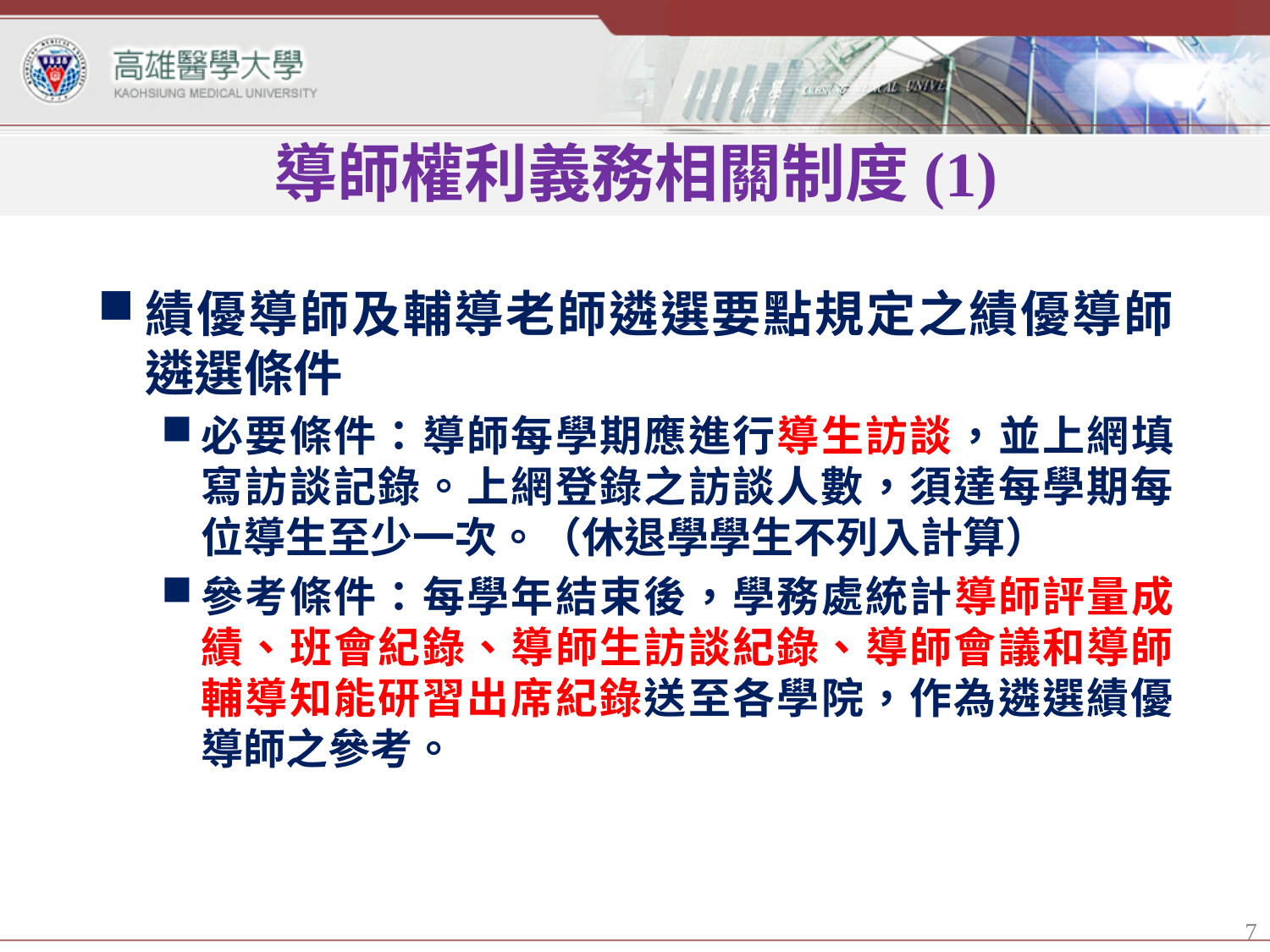

# 導師權利義務相關制度(1)
績優導師及輔導老師遴選要點規定之績優導師遴選條件
必要條件：導師每學期應進行導生訪談，並上網填寫訪談記錄。上網登錄之訪談人數，須達每學期每位導生至少一次。（休退學學生不列入計算）
參考條件：每學年結束後，學務處統計導師評量成績、班會紀錄、導師生訪談紀錄、導師會議和導師輔導知能研習出席紀錄送至各學院，作為遴選績優導師之參考。